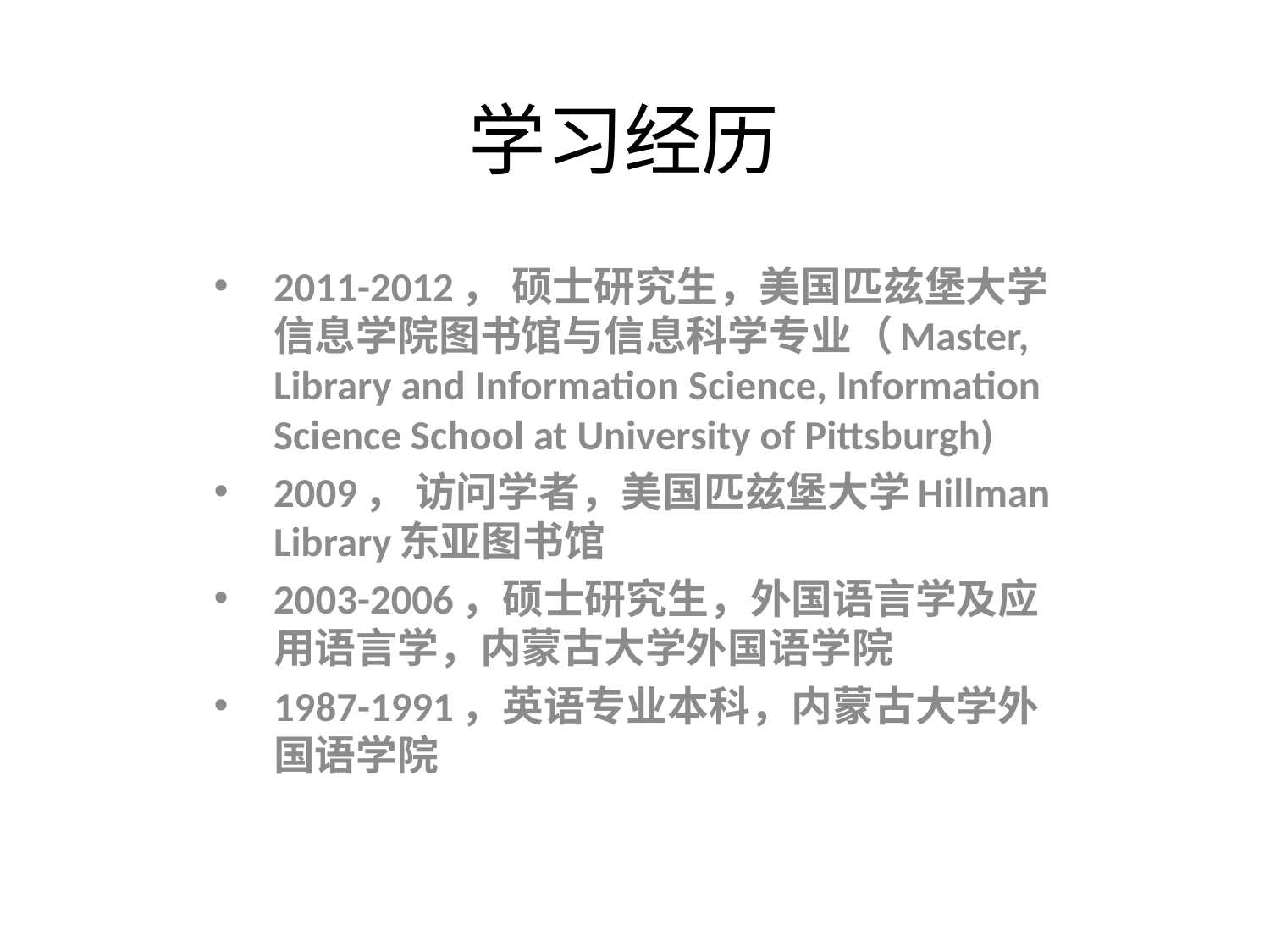

# 学习经历
2011-2012， 硕士研究生，美国匹兹堡大学信息学院图书馆与信息科学专业（Master, Library and Information Science, Information Science School at University of Pittsburgh)
2009， 访问学者，美国匹兹堡大学Hillman Library东亚图书馆
2003-2006，硕士研究生，外国语言学及应用语言学，内蒙古大学外国语学院
1987-1991，英语专业本科，内蒙古大学外国语学院